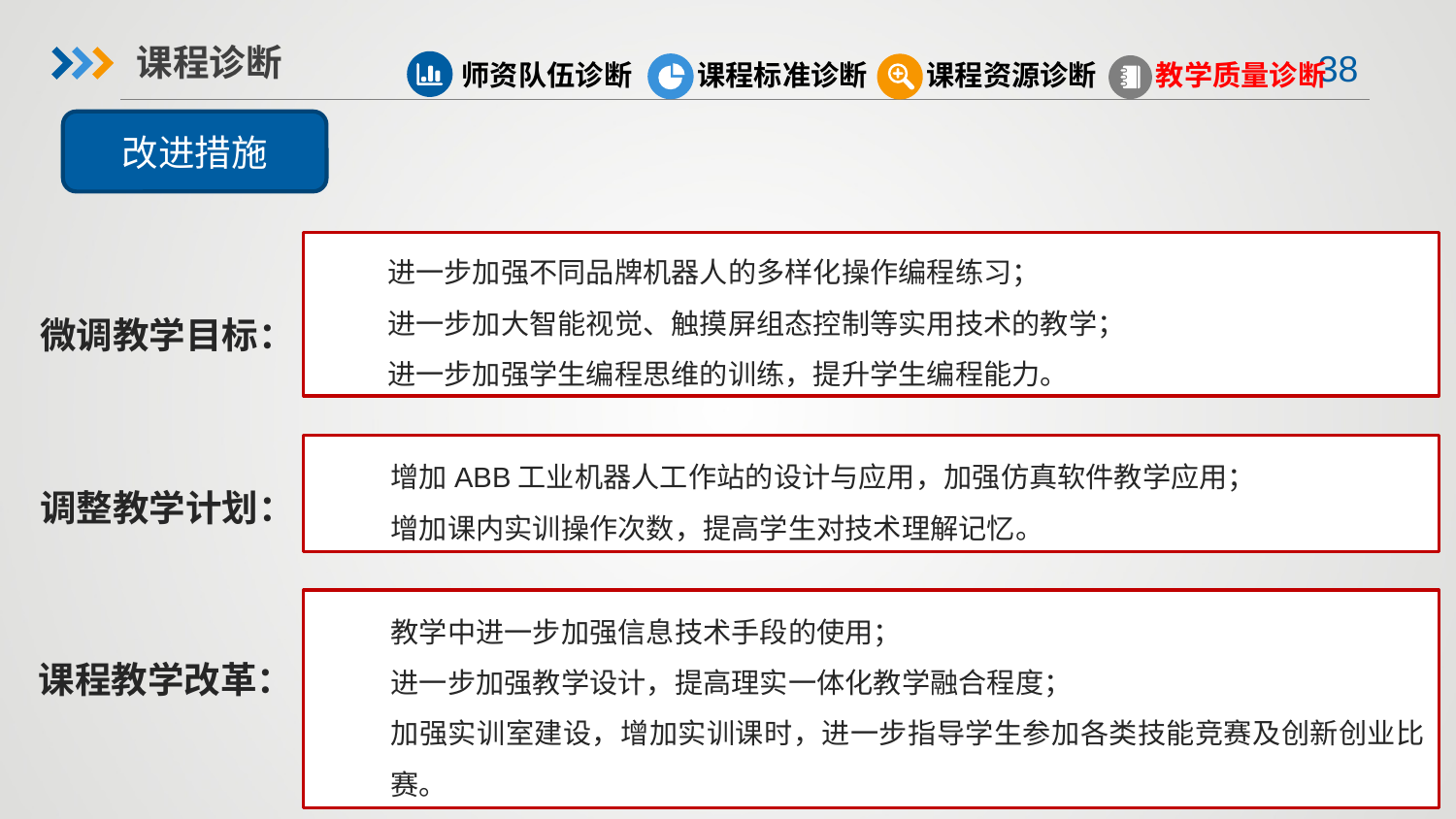

课程诊断
课程标准诊断
师资队伍诊断
课程资源诊断
教学质量诊断

改进措施
进一步加强不同品牌机器人的多样化操作编程练习；
进一步加大智能视觉、触摸屏组态控制等实用技术的教学；
进一步加强学生编程思维的训练，提升学生编程能力。
微调教学目标：
增加ABB工业机器人工作站的设计与应用，加强仿真软件教学应用；
增加课内实训操作次数，提高学生对技术理解记忆。
调整教学计划：
教学中进一步加强信息技术手段的使用；
进一步加强教学设计，提高理实一体化教学融合程度；
加强实训室建设，增加实训课时，进一步指导学生参加各类技能竞赛及创新创业比赛。
课程教学改革：